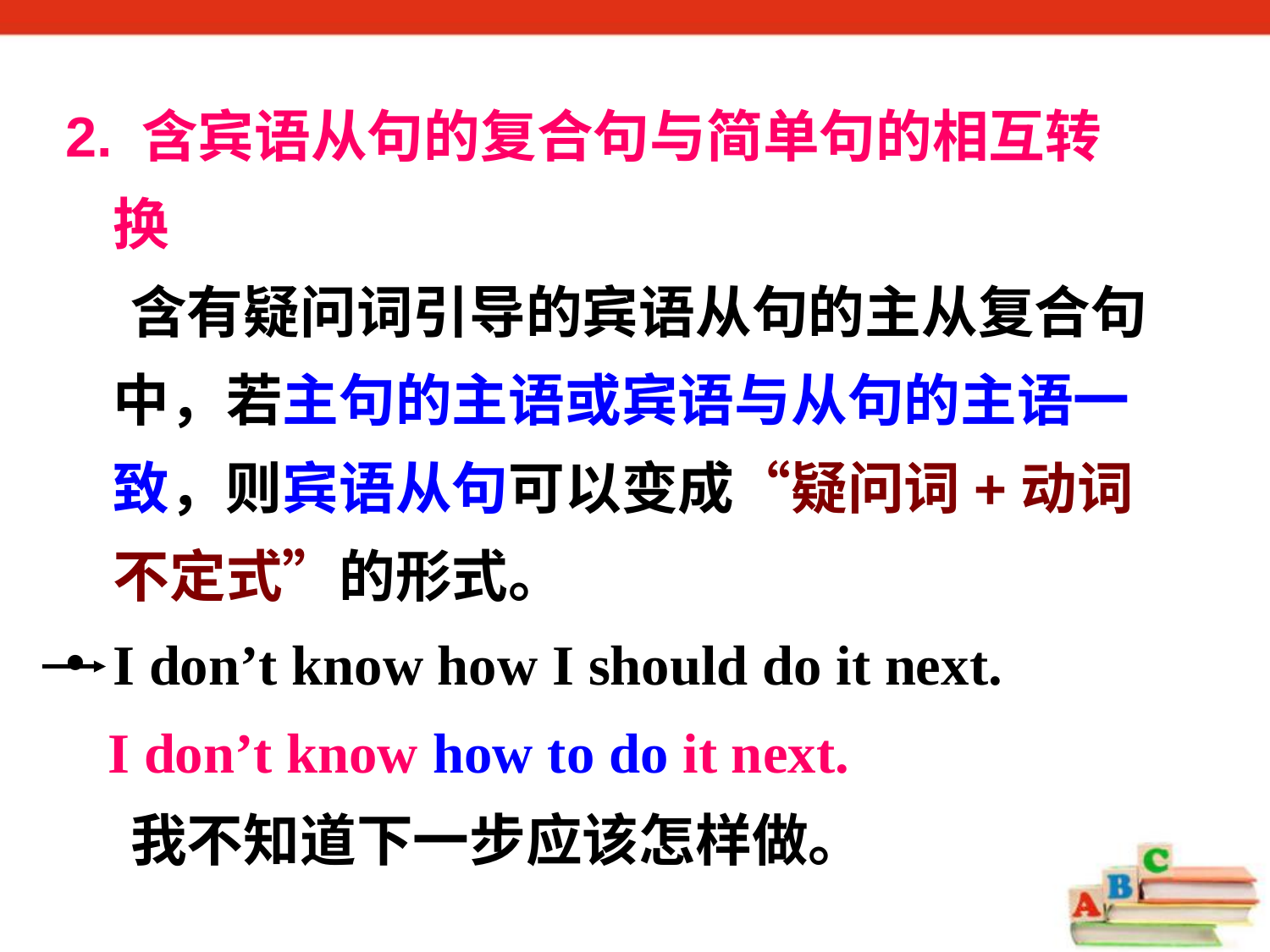

2. 含宾语从句的复合句与简单句的相互转换
    含有疑问词引导的宾语从句的主从复合句中，若主句的主语或宾语与从句的主语一致，则宾语从句可以变成“疑问词+动词不定式”的形式。
I don’t know how I should do it next.
   I don’t know how to do it next.
    我不知道下一步应该怎样做。